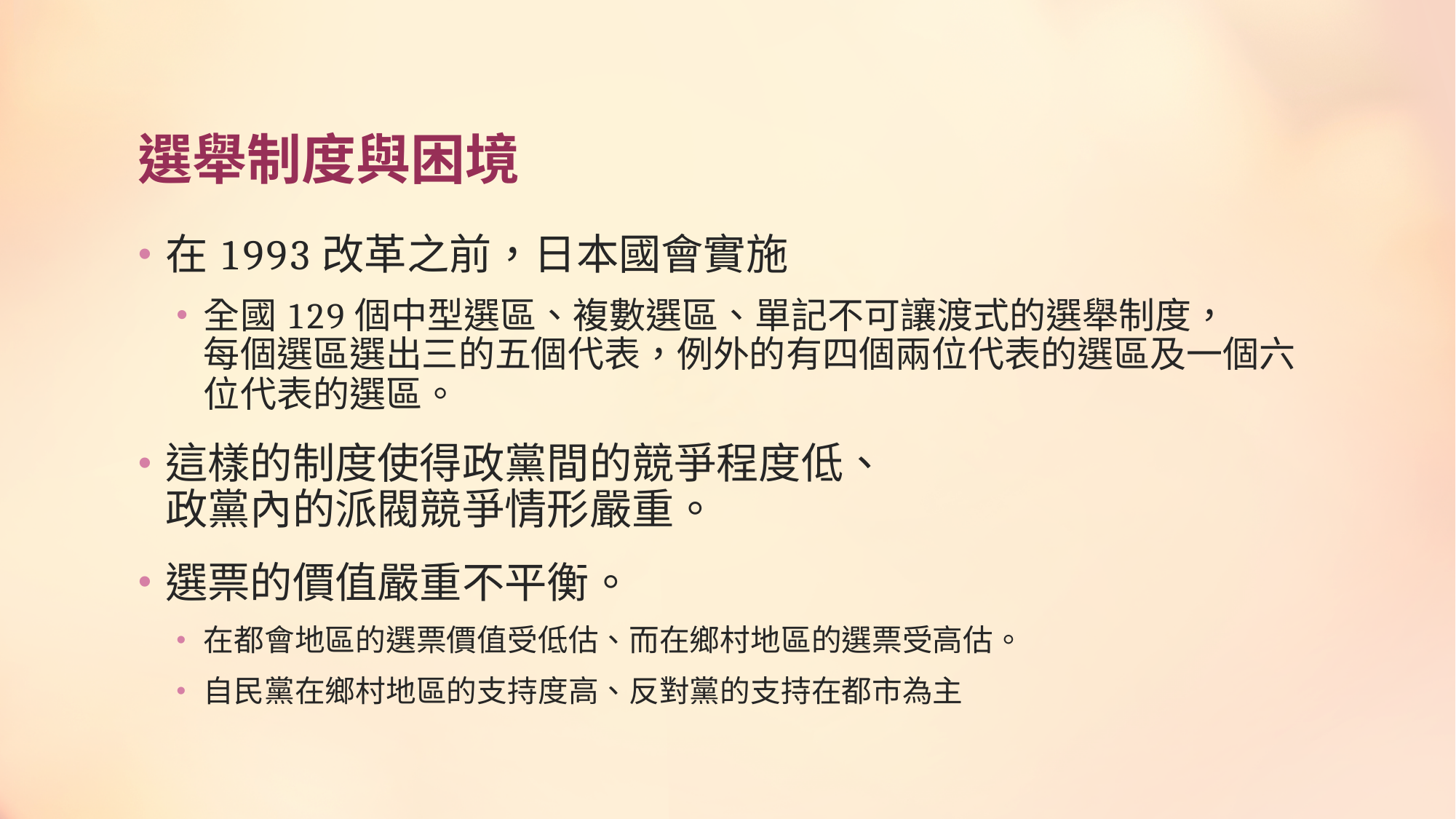

# 選舉制度與困境
在1993改革之前，日本國會實施
全國129個中型選區、複數選區、單記不可讓渡式的選舉制度，
每個選區選出三的五個代表，例外的有四個兩位代表的選區及一個六位代表的選區。
這樣的制度使得政黨間的競爭程度低、
政黨內的派閥競爭情形嚴重。
選票的價值嚴重不平衡。
在都會地區的選票價值受低估、而在鄉村地區的選票受高估。
自民黨在鄉村地區的支持度高、反對黨的支持在都市為主